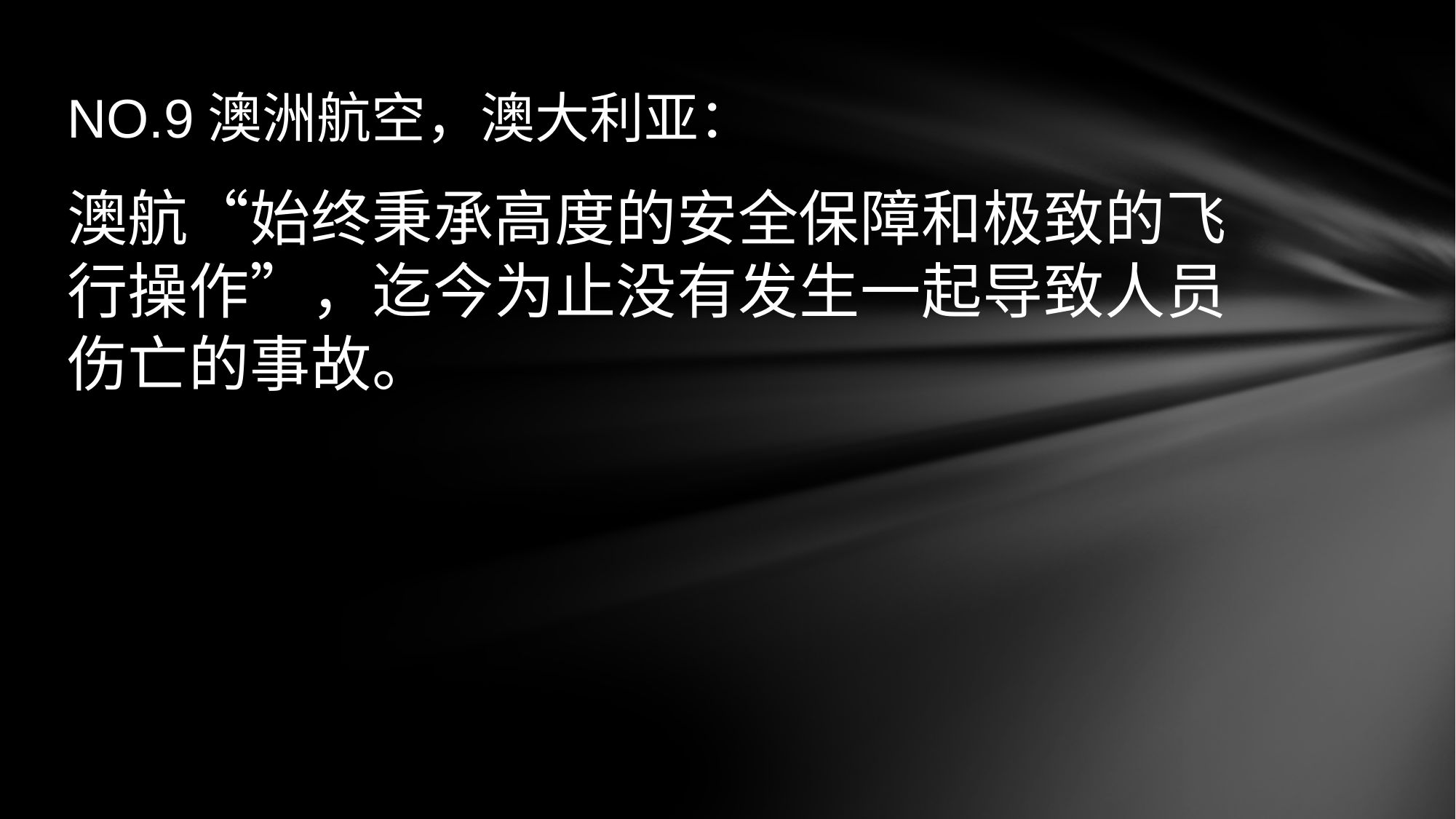

# NO.9澳洲航空，澳大利亚：
澳航“始终秉承高度的安全保障和极致的飞行操作”，迄今为止没有发生一起导致人员伤亡的事故。